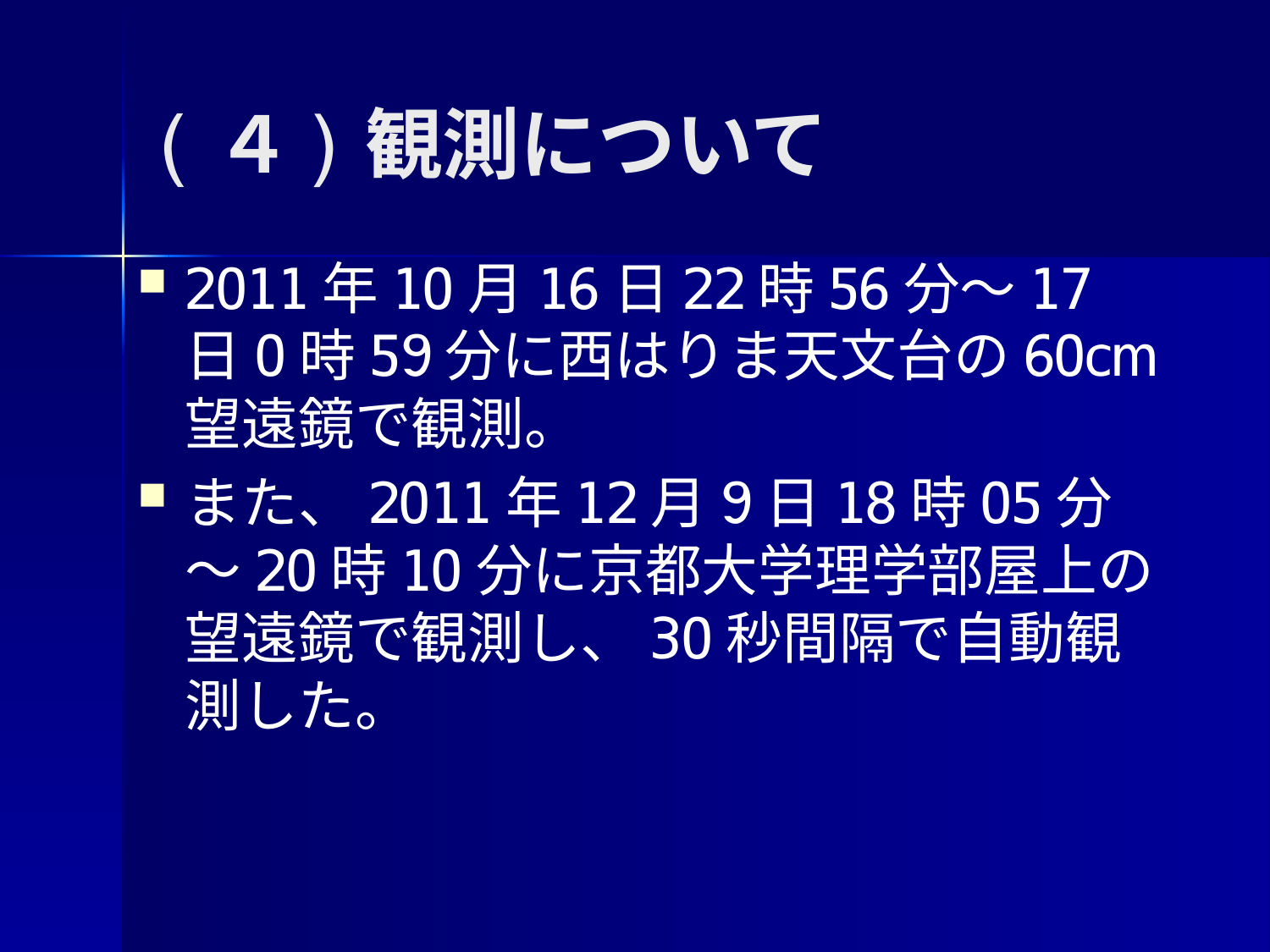

# (４)観測について
2011年10月16日22時56分～17日0時59分に西はりま天文台の60cm望遠鏡で観測。
また、2011年12月9日18時05分～20時10分に京都大学理学部屋上の望遠鏡で観測し、30秒間隔で自動観測した。